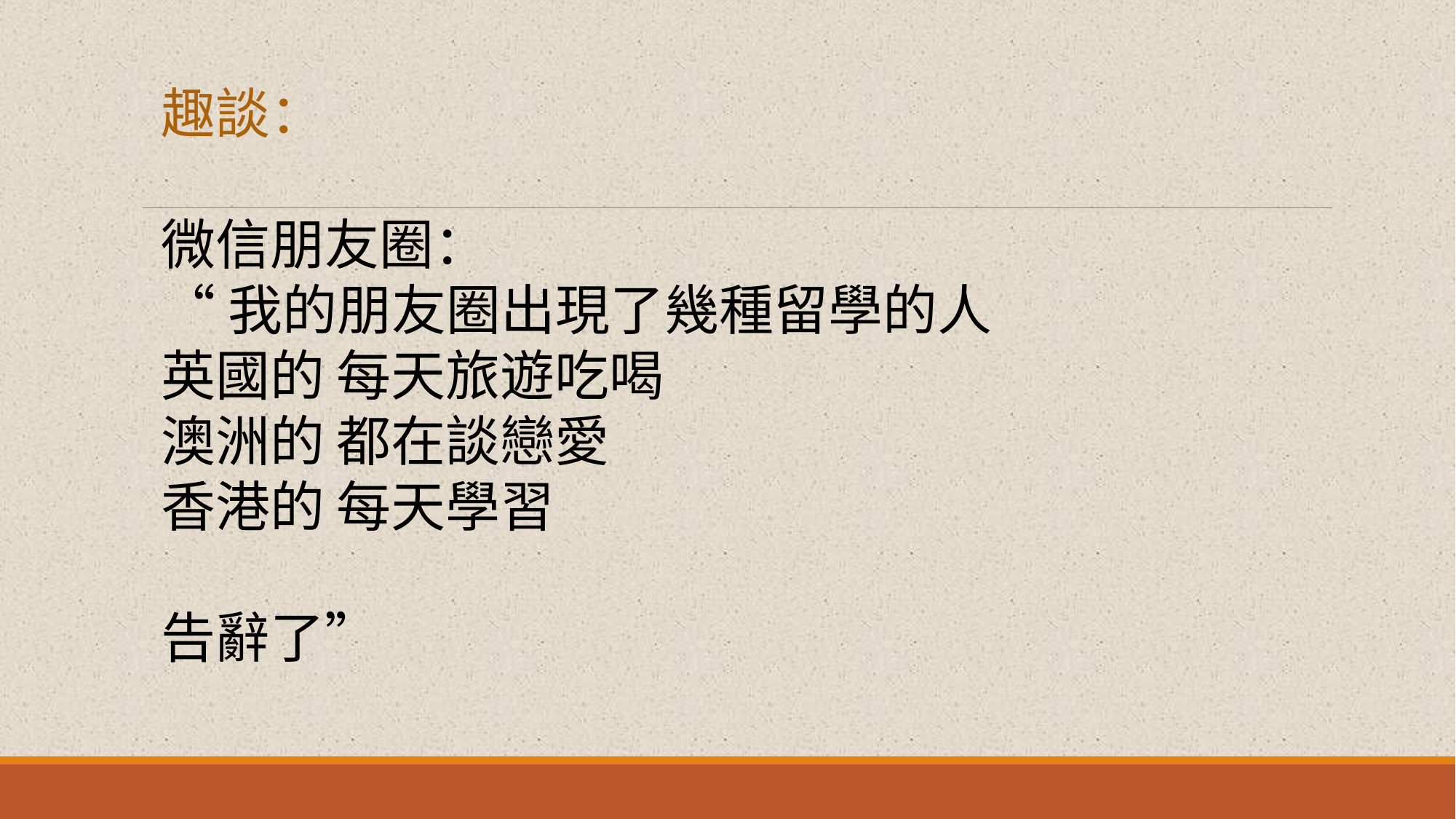

趣談：

微信朋友圈：
“我的朋友圈出現了幾種留學的人
英國的 每天旅遊吃喝
澳洲的 都在談戀愛
香港的 每天學習

告辭了”